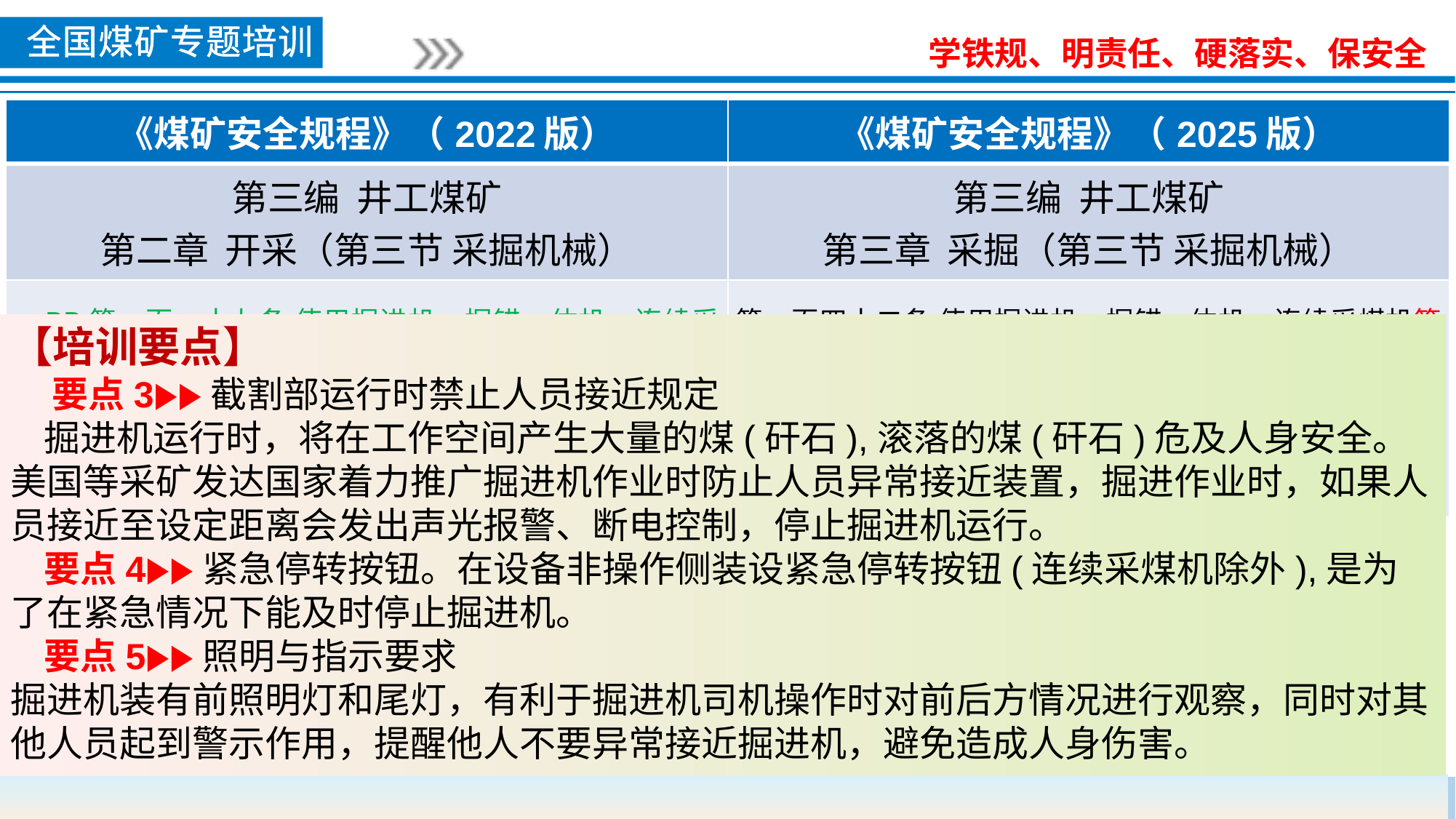

| 《煤矿安全规程》（2022版） | 《煤矿安全规程》（2025版） |
| --- | --- |
| 第三编 井工煤矿 第二章 开采（第三节 采掘机械） | 第三编 井工煤矿 第三章 采掘（第三节 采掘机械） |
| BB第一百一十九条 使用掘进机、掘锚一体机、连续采煤机掘进时，必须遵守下列规定： （七）停止工作和交班时，必须将切割头落地，并切断电源。 | 第一百四十二条 使用掘进机、掘锚一体机、连续采煤机等设备掘进时，必须遵守下列规定： （八）停止工作和交班时，必须将切割头落地，并切断电源。 |
【培训要点】
    要点3▶▶截割部运行时禁止人员接近规定
   掘进机运行时，将在工作空间产生大量的煤(矸石),滚落的煤(矸石)危及人身安全。美国等采矿发达国家着力推广掘进机作业时防止人员异常接近装置，掘进作业时，如果人员接近至设定距离会发出声光报警、断电控制，停止掘进机运行。
   要点4▶▶紧急停转按钮。在设备非操作侧装设紧急停转按钮(连续采煤机除外),是为了在紧急情况下能及时停止掘进机。
   要点5▶▶照明与指示要求
掘进机装有前照明灯和尾灯，有利于掘进机司机操作时对前后方情况进行观察，同时对其他人员起到警示作用，提醒他人不要异常接近掘进机，避免造成人身伤害。